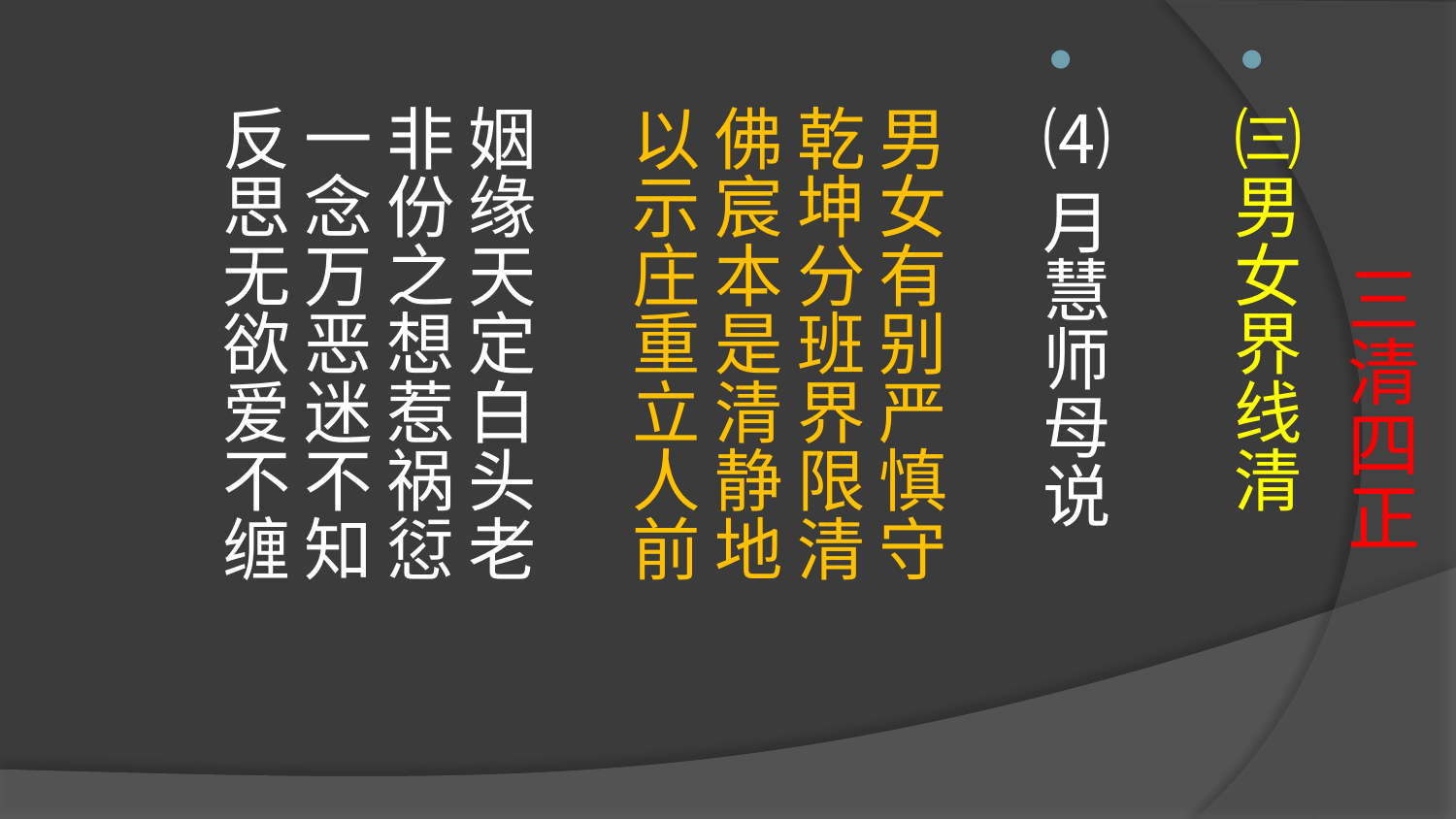

# 三清四正
㈢男女界线清

⑷月慧师母说
男女有别严慎守
乾坤分班界限清
佛宸本是清静地
以示庄重立人前
姻缘天定白头老
非份之想惹祸愆
一念万恶迷不知
反思无欲爱不缠